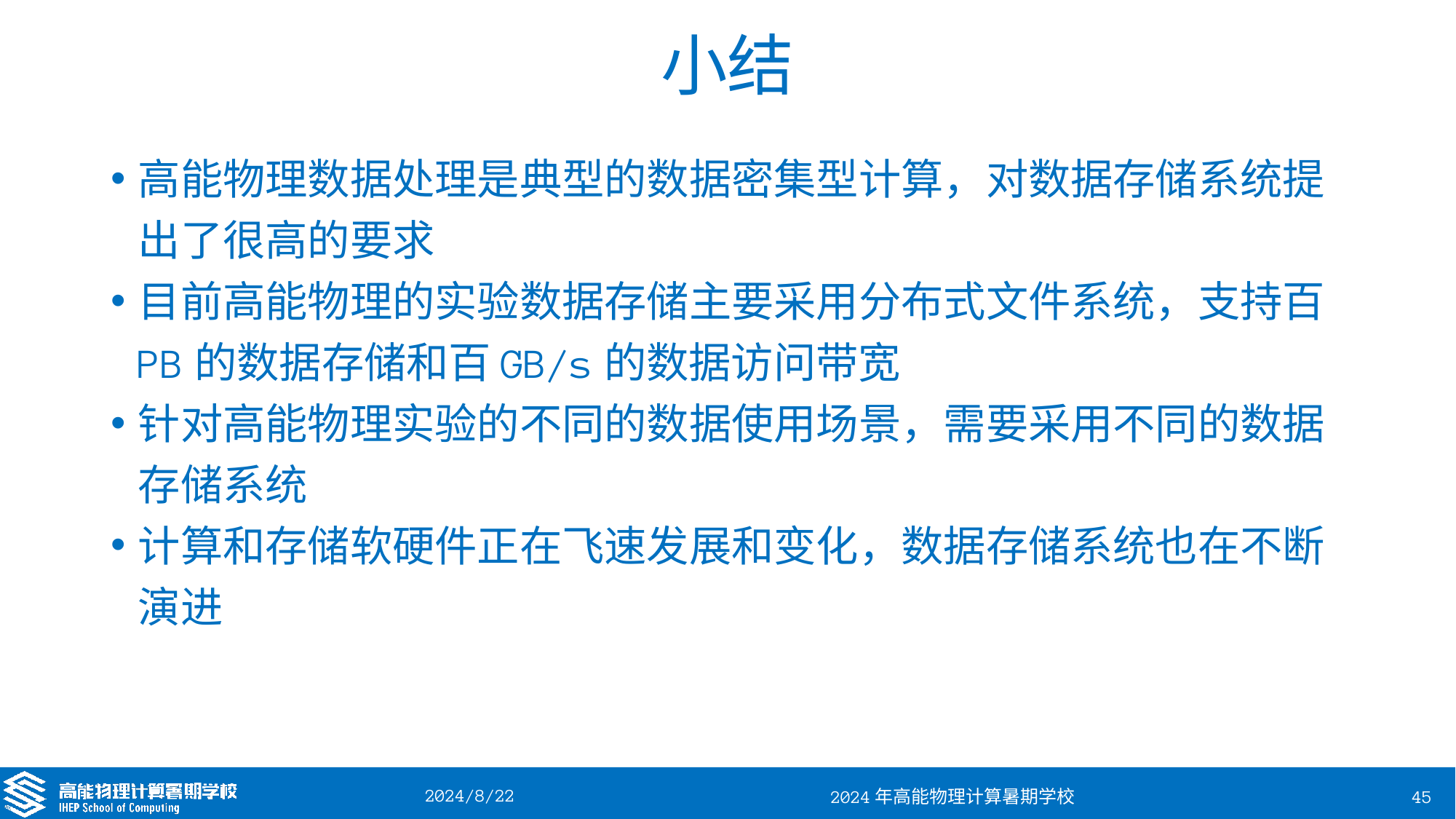

# 小结
高能物理数据处理是典型的数据密集型计算，对数据存储系统提出了很高的要求
目前高能物理的实验数据存储主要采用分布式文件系统，支持百PB的数据存储和百GB/s的数据访问带宽
针对高能物理实验的不同的数据使用场景，需要采用不同的数据存储系统
计算和存储软硬件正在飞速发展和变化，数据存储系统也在不断演进

2024/8/22
2024年高能物理计算暑期学校
45